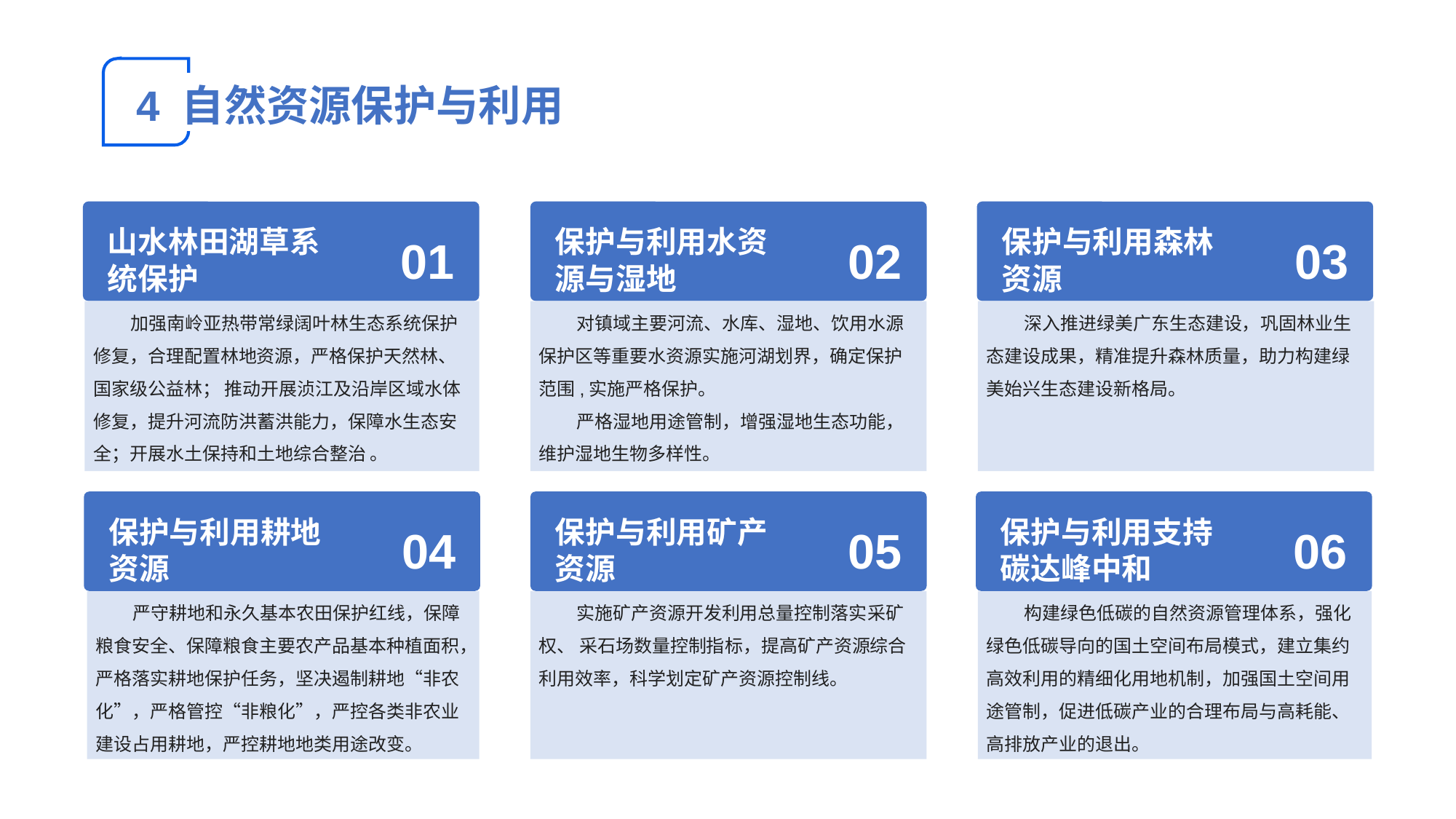

4 自然资源保护与利用

山水林田湖草系统保护
01
保护与利用水资源与湿地
02
保护与利用森林资源
03
加强南岭亚热带常绿阔叶林生态系统保护修复，合理配置林地资源，严格保护天然林、国家级公益林； 推动开展浈江及沿岸区域水体修复，提升河流防洪蓄洪能力，保障水生态安全；开展水土保持和土地综合整治 。
对镇域主要河流、水库、湿地、饮用水源保护区等重要水资源实施河湖划界，确定保护范围,实施严格保护。
严格湿地用途管制，增强湿地生态功能，维护湿地生物多样性。
深入推进绿美广东生态建设，巩固林业生态建设成果，精准提升森林质量，助力构建绿美始兴生态建设新格局。

保护与利用耕地资源
04
保护与利用矿产资源
05
保护与利用支持碳达峰中和
06
严守耕地和永久基本农田保护红线，保障粮食安全、保障粮食主要农产品基本种植面积，严格落实耕地保护任务，坚决遏制耕地“非农化”，严格管控“非粮化”，严控各类非农业建设占用耕地，严控耕地地类用途改变。
实施矿产资源开发利用总量控制落实采矿权、 采石场数量控制指标，提高矿产资源综合利用效率，科学划定矿产资源控制线。

构建绿色低碳的自然资源管理体系，强化绿色低碳导向的国土空间布局模式，建立集约高效利用的精细化用地机制，加强国土空间用途管制，促进低碳产业的合理布局与高耗能、高排放产业的退出。
8